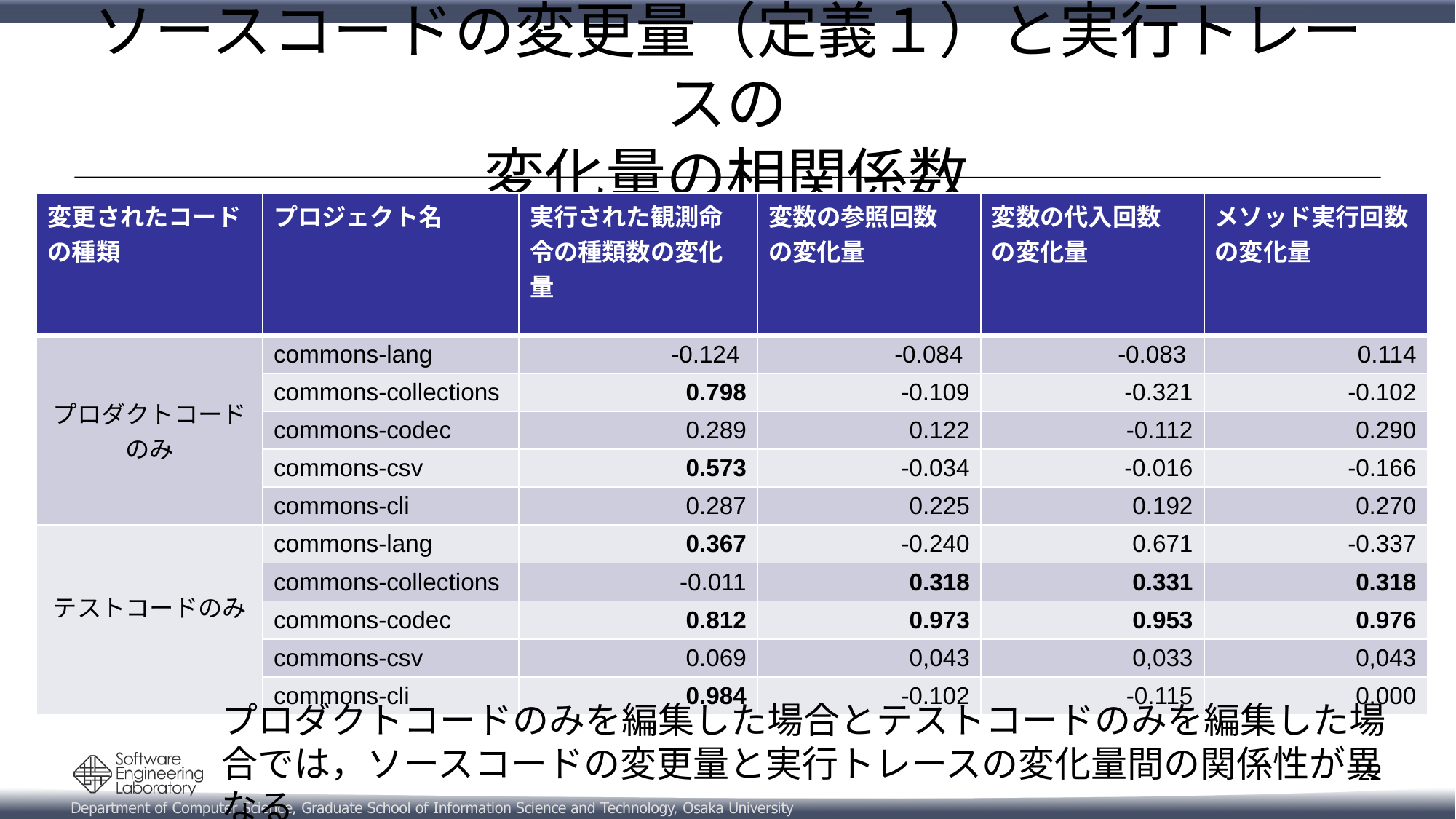

# ソースコードの変更量（定義１）と実行トレースの 変化量の相関係数
| 変更されたコードの種類 | プロジェクト名 | 実行された観測命令の種類数の変化量 | 変数の参照回数 の変化量 | 変数の代入回数 の変化量 | メソッド実行回数の変化量 |
| --- | --- | --- | --- | --- | --- |
| プロダクトコード のみ | commons-lang | -0.124 | -0.084 | -0.083 | 0.114 |
|  | commons-collections | 0.798 | -0.109 | -0.321 | -0.102 |
|  | commons-codec | 0.289 | 0.122 | -0.112 | 0.290 |
|  | commons-csv | 0.573 | -0.034 | -0.016 | -0.166 |
|  | commons-cli | 0.287 | 0.225 | 0.192 | 0.270 |
| テストコードのみ | commons-lang | 0.367 | -0.240 | 0.671 | -0.337 |
|  | commons-collections | -0.011 | 0.318 | 0.331 | 0.318 |
|  | commons-codec | 0.812 | 0.973 | 0.953 | 0.976 |
|  | commons-csv | 0.069 | 0,043 | 0,033 | 0,043 |
|  | commons-cli | 0.984 | -0.102 | -0.115 | 0.000 |
プロダクトコードのみを編集した場合とテストコードのみを編集した場合では，ソースコードの変更量と実行トレースの変化量間の関係性が異なる
22